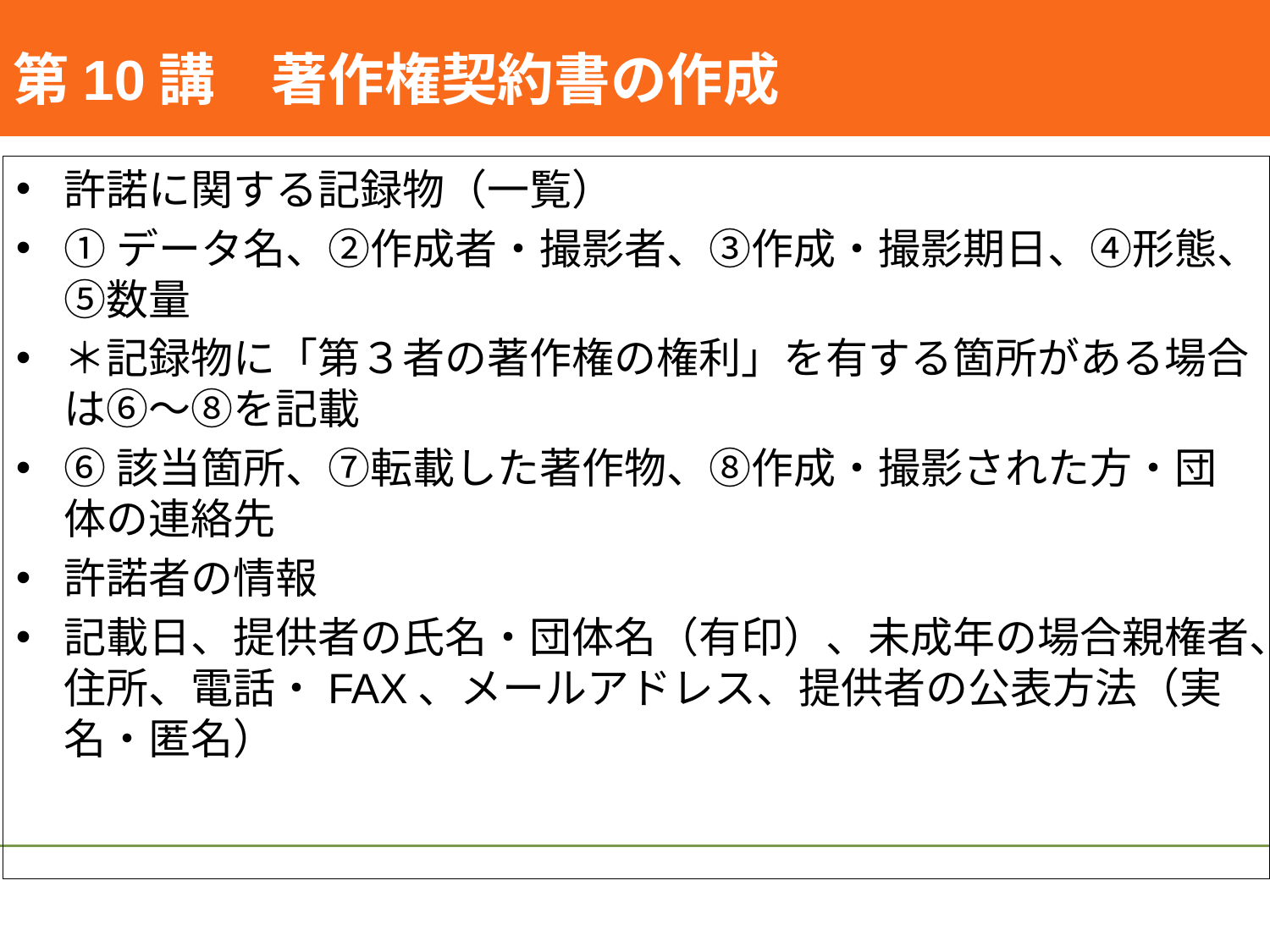

#
第10講　著作権契約書の作成
許諾に関する記録物（一覧）
①データ名、②作成者・撮影者、③作成・撮影期日、④形態、⑤数量
＊記録物に「第３者の著作権の権利」を有する箇所がある場合は⑥～⑧を記載
⑥該当箇所、⑦転載した著作物、⑧作成・撮影された方・団体の連絡先
許諾者の情報
記載日、提供者の氏名・団体名（有印）、未成年の場合親権者、住所、電話・FAX、メールアドレス、提供者の公表方法（実名・匿名）